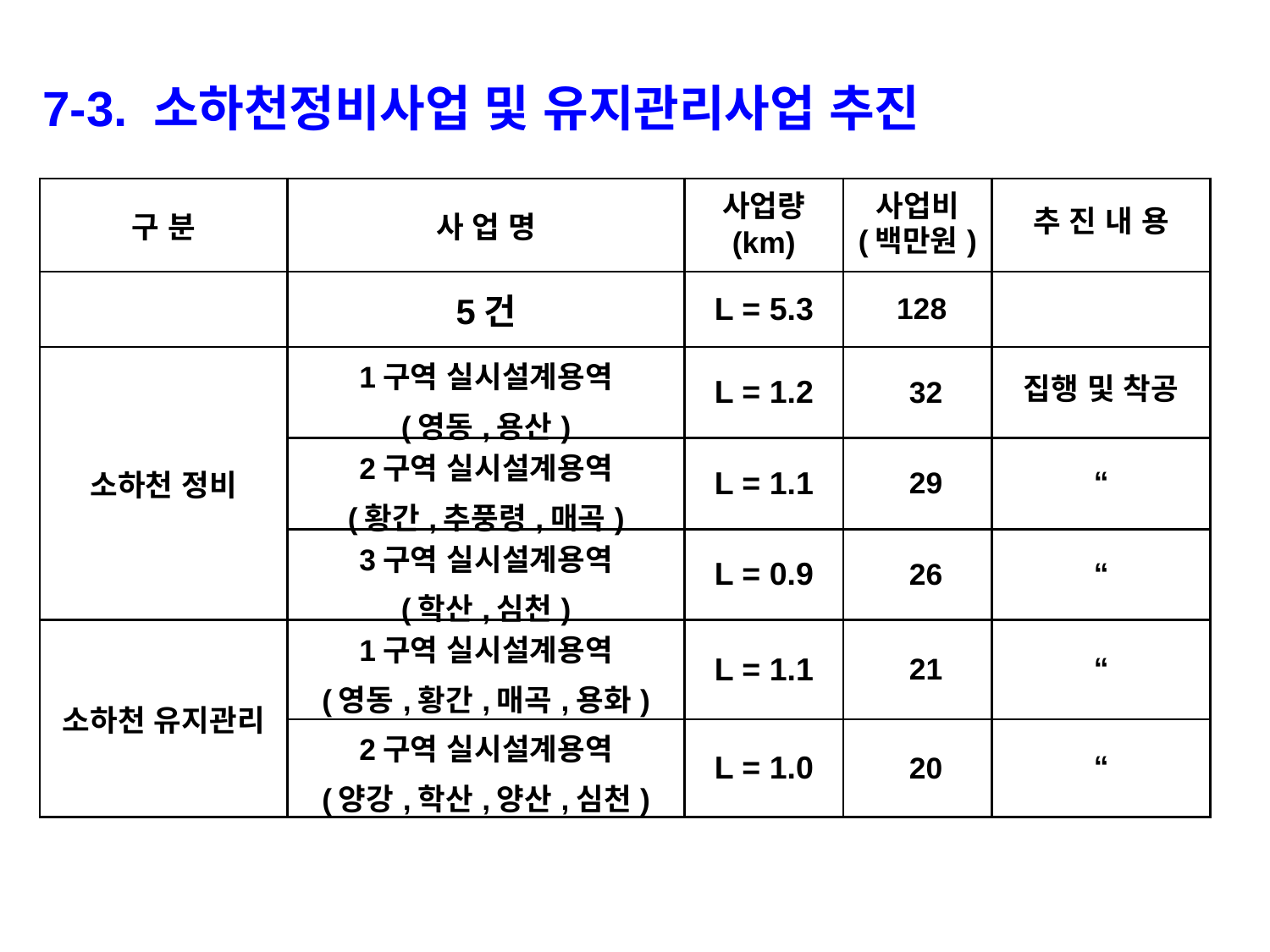

7-3. 소하천정비사업 및 유지관리사업 추진

| 구 분 | 사 업 명 | 사업량 (km) | 사업비 (백만원) | 추 진 내 용 |
| --- | --- | --- | --- | --- |
|  | 5건 | L = 5.3 | 128 |  |
| 소하천 정비 | 1구역 실시설계용역 (영동,용산) | L = 1.2 | 32 | 집행 및 착공 |
|  | 2구역 실시설계용역 (황간,추풍령,매곡) | L = 1.1 | 29 | “ |
|  | 3구역 실시설계용역 (학산,심천) | L = 0.9 | 26 | “ |
| 소하천 유지관리 | 1구역 실시설계용역 (영동,황간,매곡,용화) | L = 1.1 | 21 | “ |
|  | 2구역 실시설계용역 (양강,학산,양산,심천) | L = 1.0 | 20 | “ |